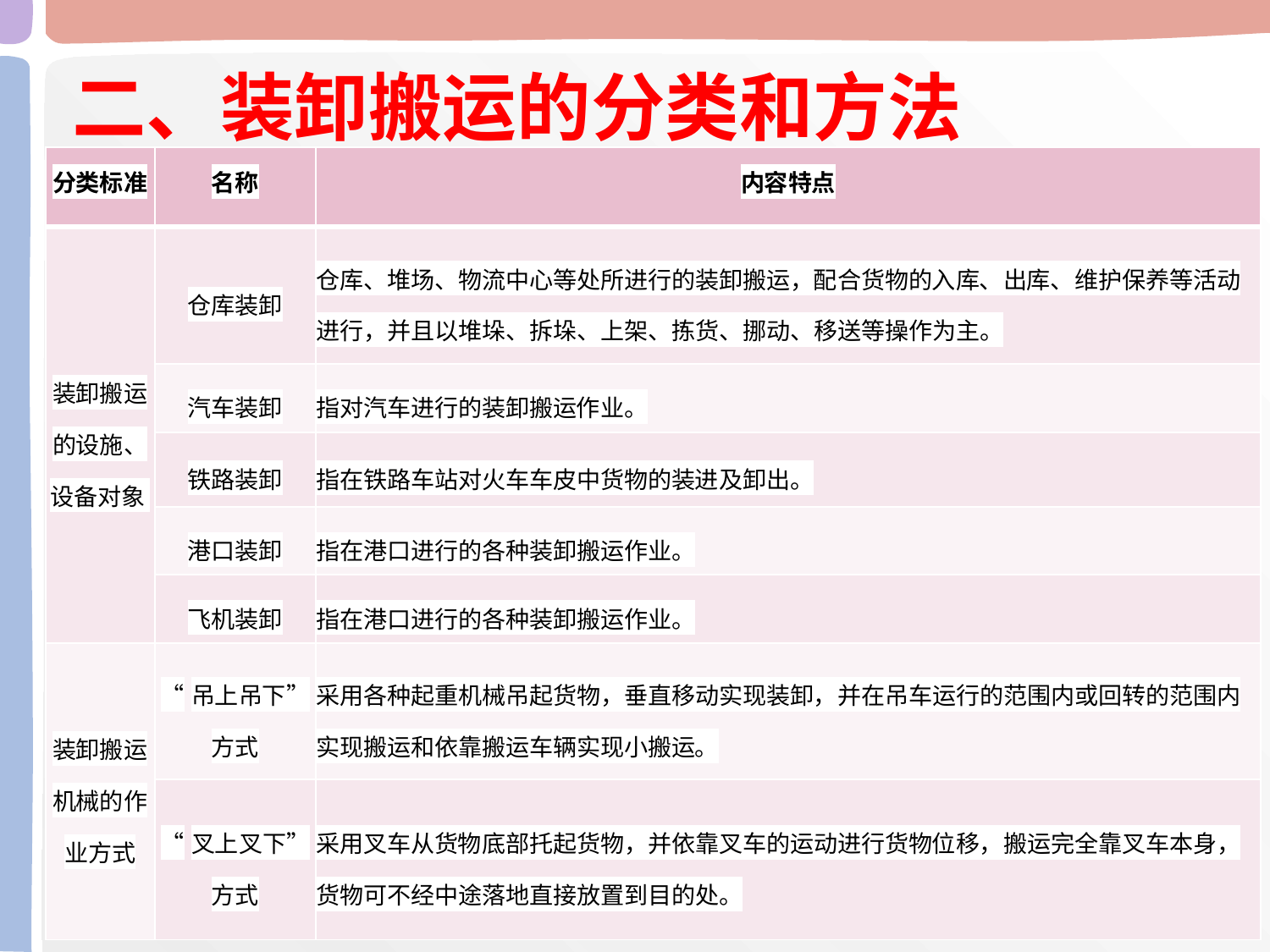

二、装卸搬运的分类和方法
| 分类标准 | 名称 | 内容特点 |
| --- | --- | --- |
| 装卸搬运的设施、设备对象 | 仓库装卸 | 仓库、堆场、物流中心等处所进行的装卸搬运，配合货物的入库、出库、维护保养等活动进行，并且以堆垛、拆垛、上架、拣货、挪动、移送等操作为主。 |
|  | 汽车装卸 | 指对汽车进行的装卸搬运作业。 |
|  | 铁路装卸 | 指在铁路车站对火车车皮中货物的装进及卸出。 |
|  | 港口装卸 | 指在港口进行的各种装卸搬运作业。 |
|  | 飞机装卸 | 指在港口进行的各种装卸搬运作业。 |
| 装卸搬运机械的作业方式 | “吊上吊下”方式 | 采用各种起重机械吊起货物，垂直移动实现装卸，并在吊车运行的范围内或回转的范围内实现搬运和依靠搬运车辆实现小搬运。 |
|  | “叉上叉下”方式 | 采用叉车从货物底部托起货物，并依靠叉车的运动进行货物位移，搬运完全靠叉车本身，货物可不经中途落地直接放置到目的处。 |